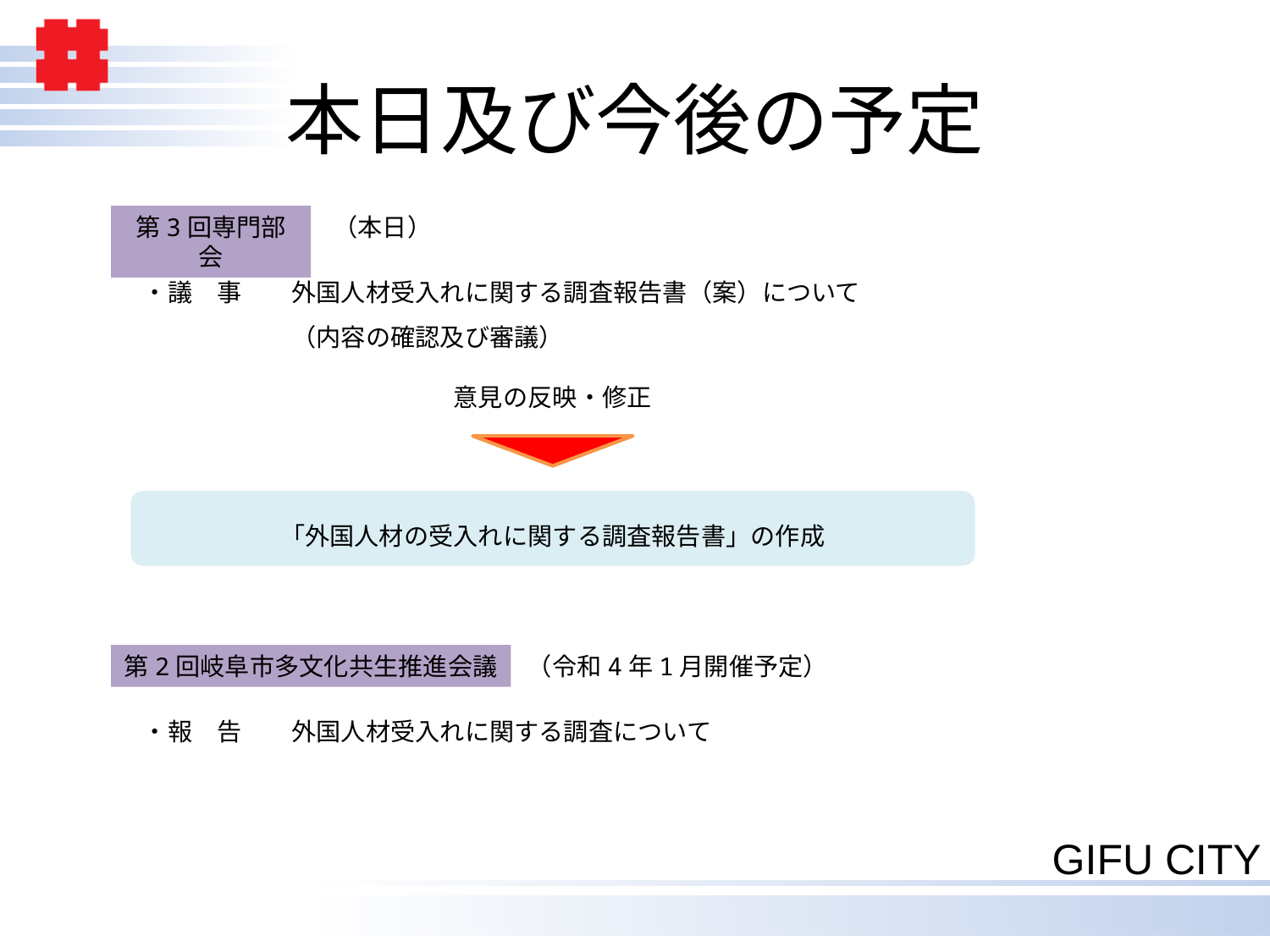

# 本日及び今後の予定
第3回専門部会
（本日）
・議　事　　外国人材受入れに関する調査報告書（案）について
　　　　　　（内容の確認及び審議）
意見の反映・修正

「外国人材の受入れに関する調査報告書」の作成
第2回岐阜市多文化共生推進会議
（令和4年1月開催予定）
・報　告　　外国人材受入れに関する調査について
2